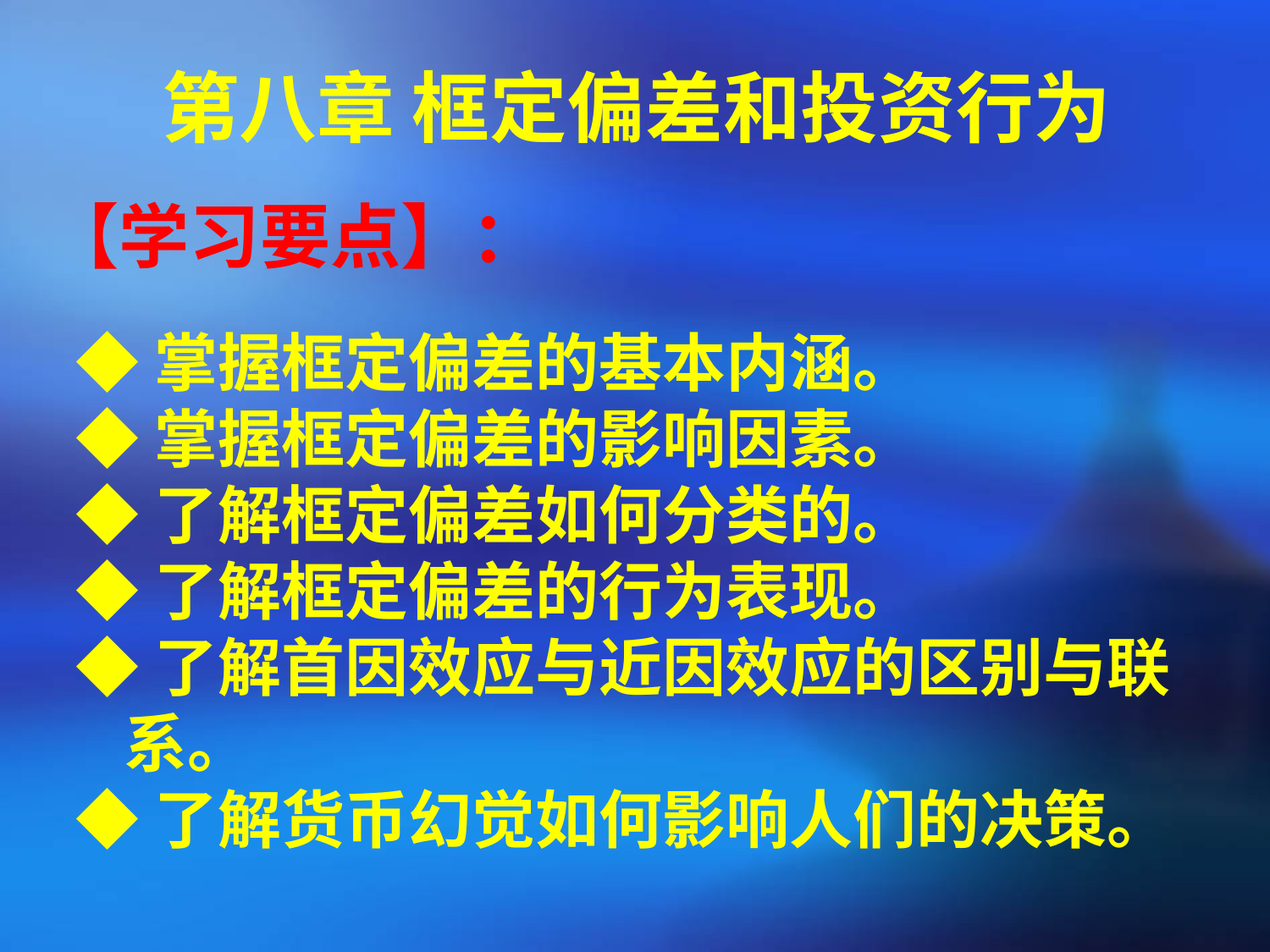

第八章 框定偏差和投资行为

【学习要点】：
◆掌握框定偏差的基本内涵。
◆掌握框定偏差的影响因素。
◆了解框定偏差如何分类的。
◆了解框定偏差的行为表现。
◆了解首因效应与近因效应的区别与联系。
◆了解货币幻觉如何影响人们的决策。